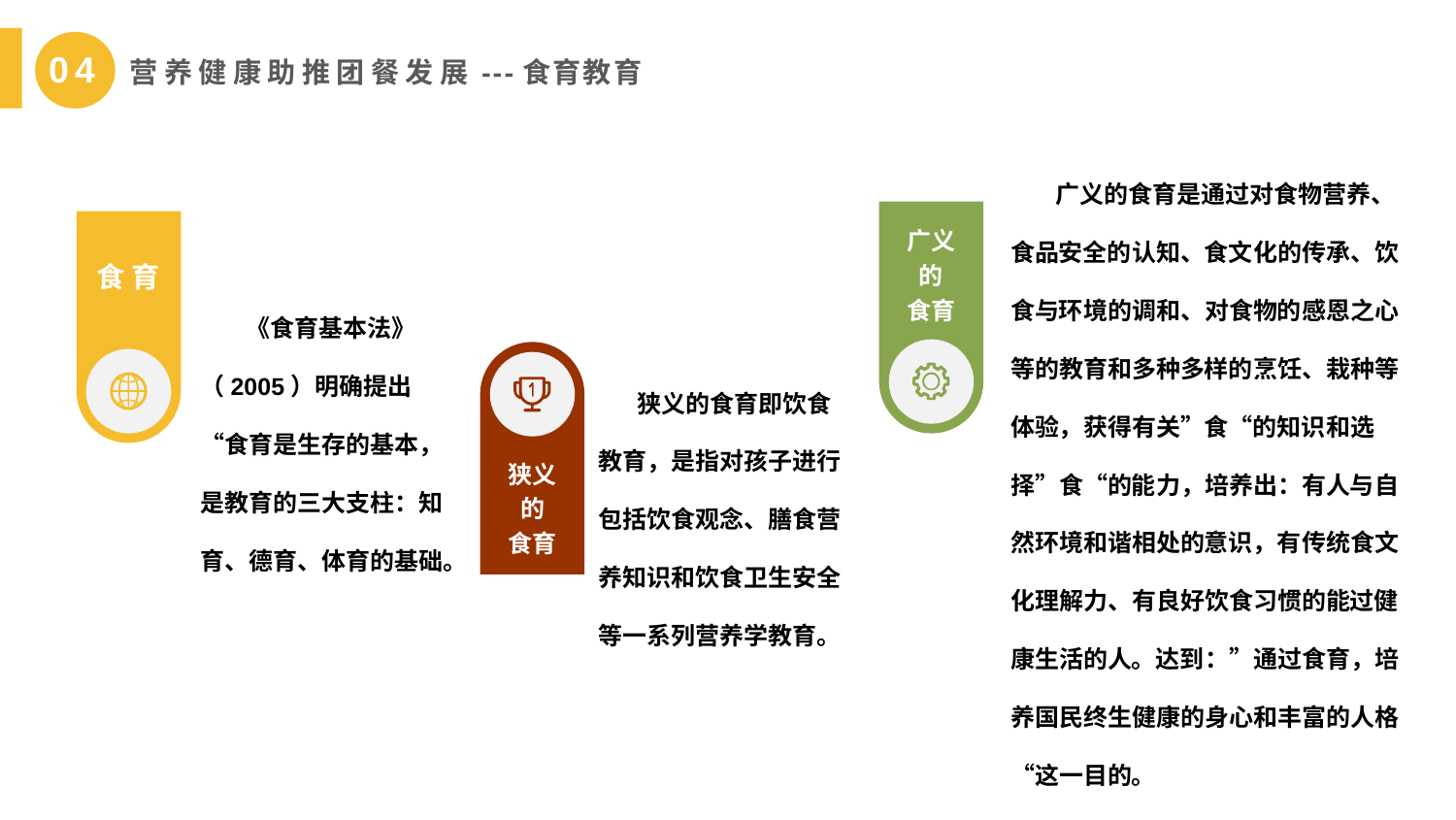

04
 营养健康助推团餐发展---食育教育

       广义的食育是通过对食物营养、食品安全的认知、食文化的传承、饮食与环境的调和、对食物的感恩之心等的教育和多种多样的烹饪、栽种等体验，获得有关”食“的知识和选择”食“的能力，培养出：有人与自然环境和谐相处的意识，有传统食文化理解力、有良好饮食习惯的能过健康生活的人。达到：”通过食育，培养国民终生健康的身心和丰富的人格“这一目的。

广义
的
食育
食 育
          《食育基本法》（2005）明确提出“食育是生存的基本，是教育的三大支柱：知育、德育、体育的基础。

      狭义的食育即饮食教育，是指对孩子进行包括饮食观念、膳食营养知识和饮食卫生安全等一系列营养学教育。

狭义
的
食育